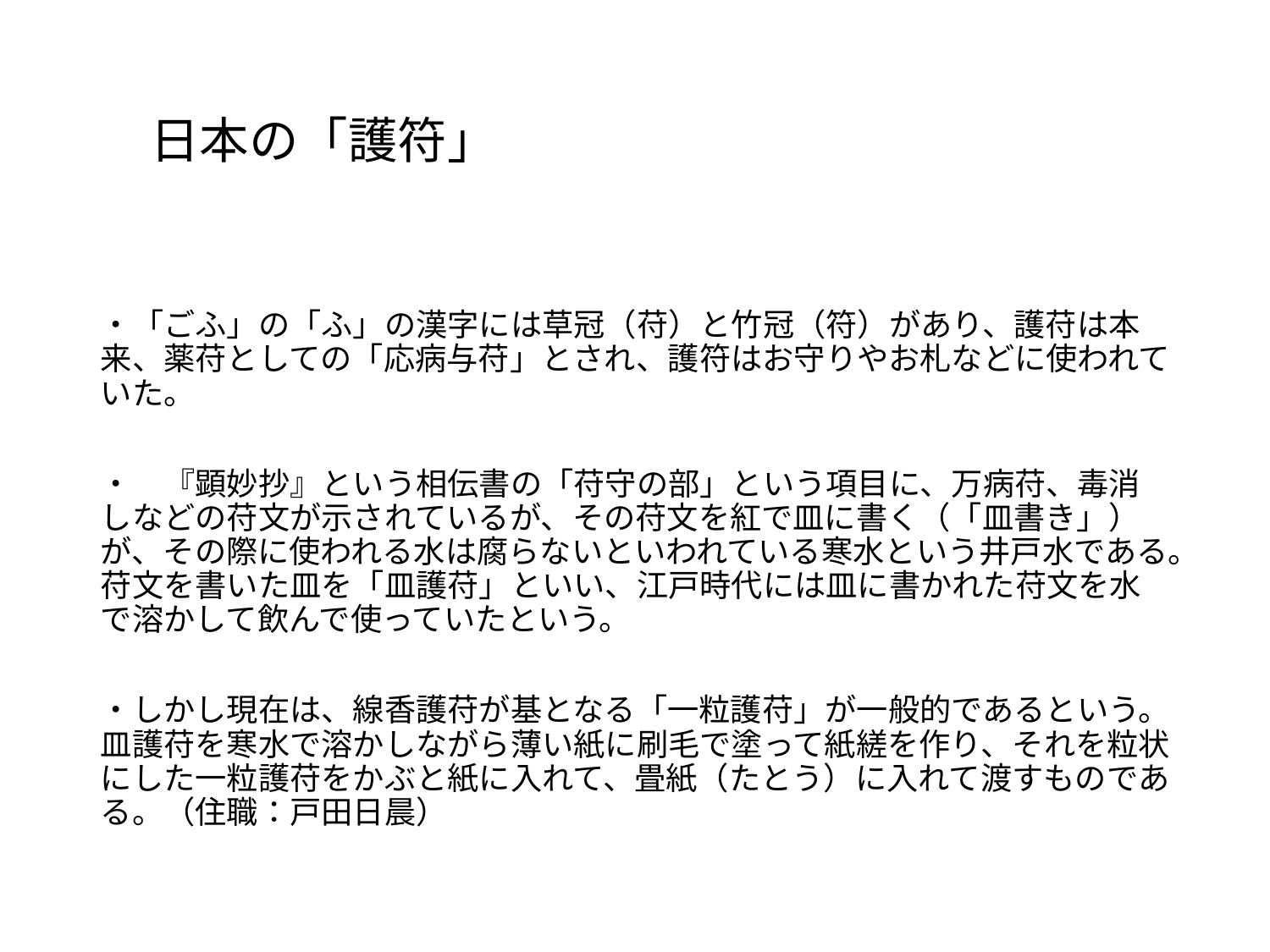

# 日本の「護符」

・「ごふ」の「ふ」の漢字には草冠（苻）と竹冠（符）があり、護苻は本来、薬苻としての「応病与苻」とされ、護符はお守りやお札などに使われていた。

・　『顕妙抄』という相伝書の「苻守の部」という項目に、万病苻、毒消しなどの苻文が示されているが、その苻文を紅で皿に書く（「皿書き」）が、その際に使われる水は腐らないといわれている寒水という井戸水である。苻文を書いた皿を「皿護苻」といい、江戸時代には皿に書かれた苻文を水で溶かして飲んで使っていたという。

・しかし現在は、線香護苻が基となる「一粒護苻」が一般的であるという。皿護苻を寒水で溶かしながら薄い紙に刷毛で塗って紙縒を作り、それを粒状にした一粒護苻をかぶと紙に入れて、畳紙（たとう）に入れて渡すものである。（住職：戸田日晨）